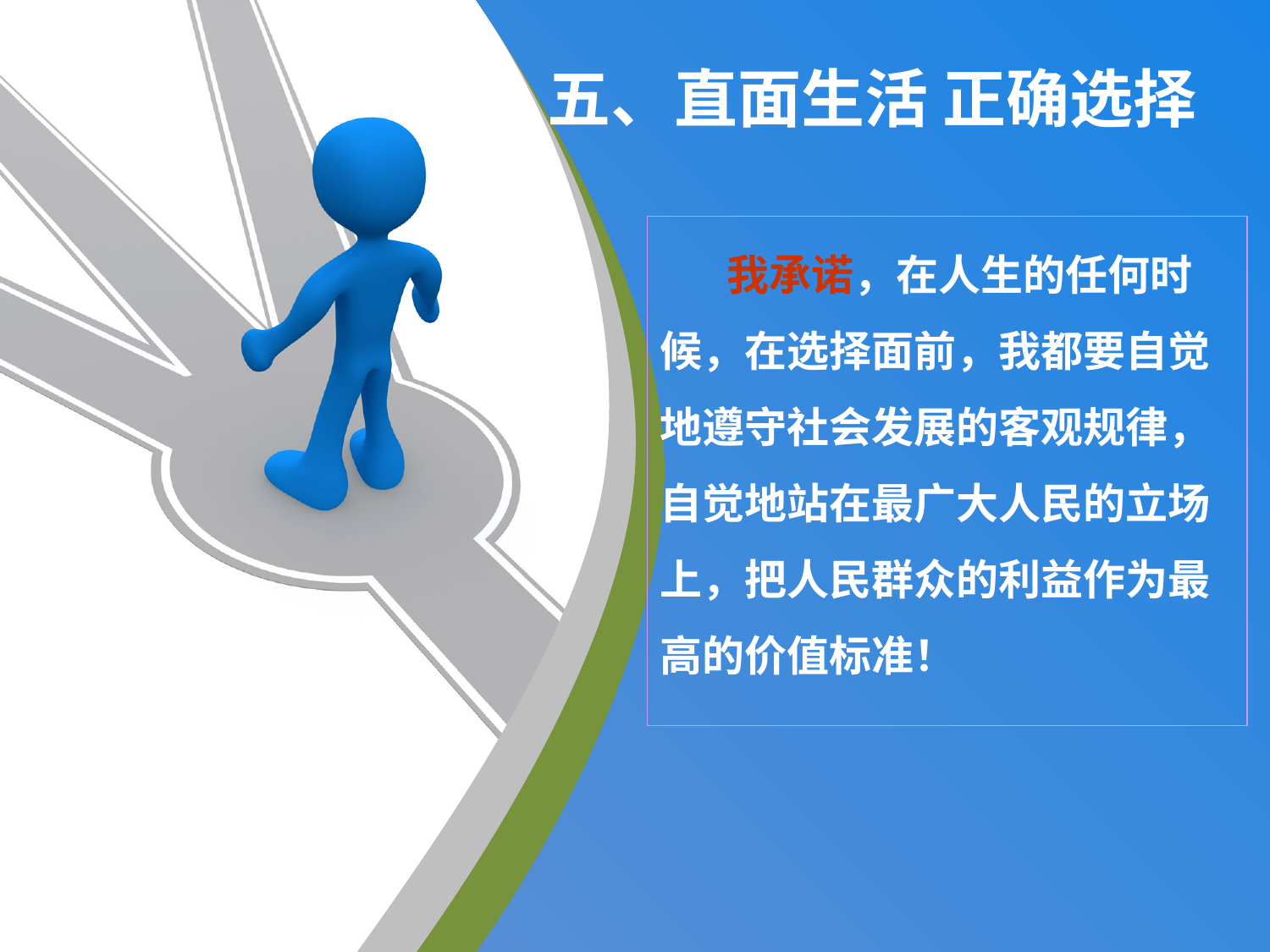

五、直面生活 正确选择
      我承诺，在人生的任何时候，在选择面前，我都要自觉地遵守社会发展的客观规律，自觉地站在最广大人民的立场上，把人民群众的利益作为最高的价值标准！